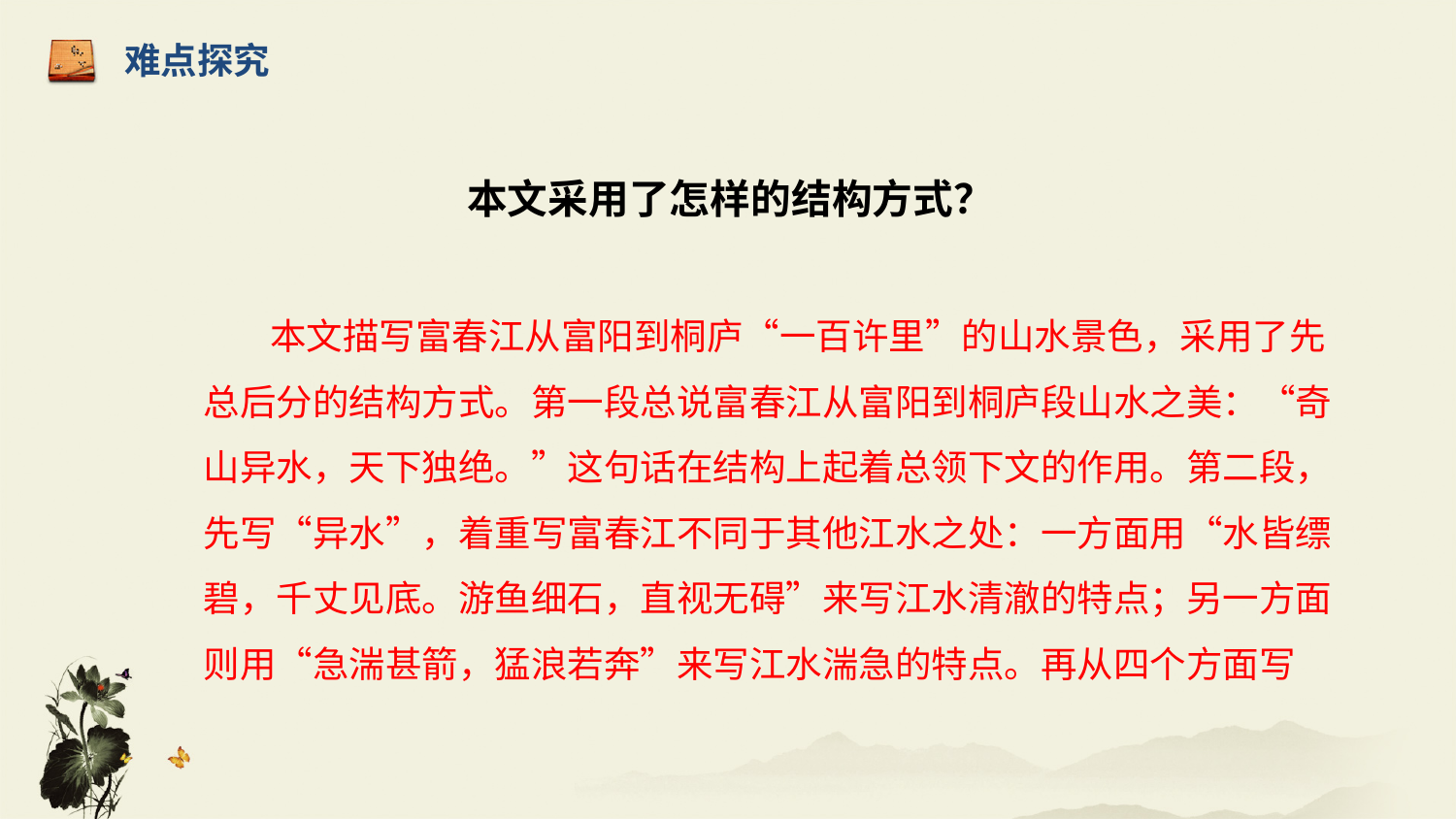

难点探究
本文采用了怎样的结构方式？
       本文描写富春江从富阳到桐庐“一百许里”的山水景色，采用了先总后分的结构方式。第一段总说富春江从富阳到桐庐段山水之美：“奇山异水，天下独绝。”这句话在结构上起着总领下文的作用。第二段，先写“异水”，着重写富春江不同于其他江水之处：一方面用“水皆缥碧，千丈见底。游鱼细石，直视无碍”来写江水清澈的特点；另一方面则用“急湍甚箭，猛浪若奔”来写江水湍急的特点。再从四个方面写